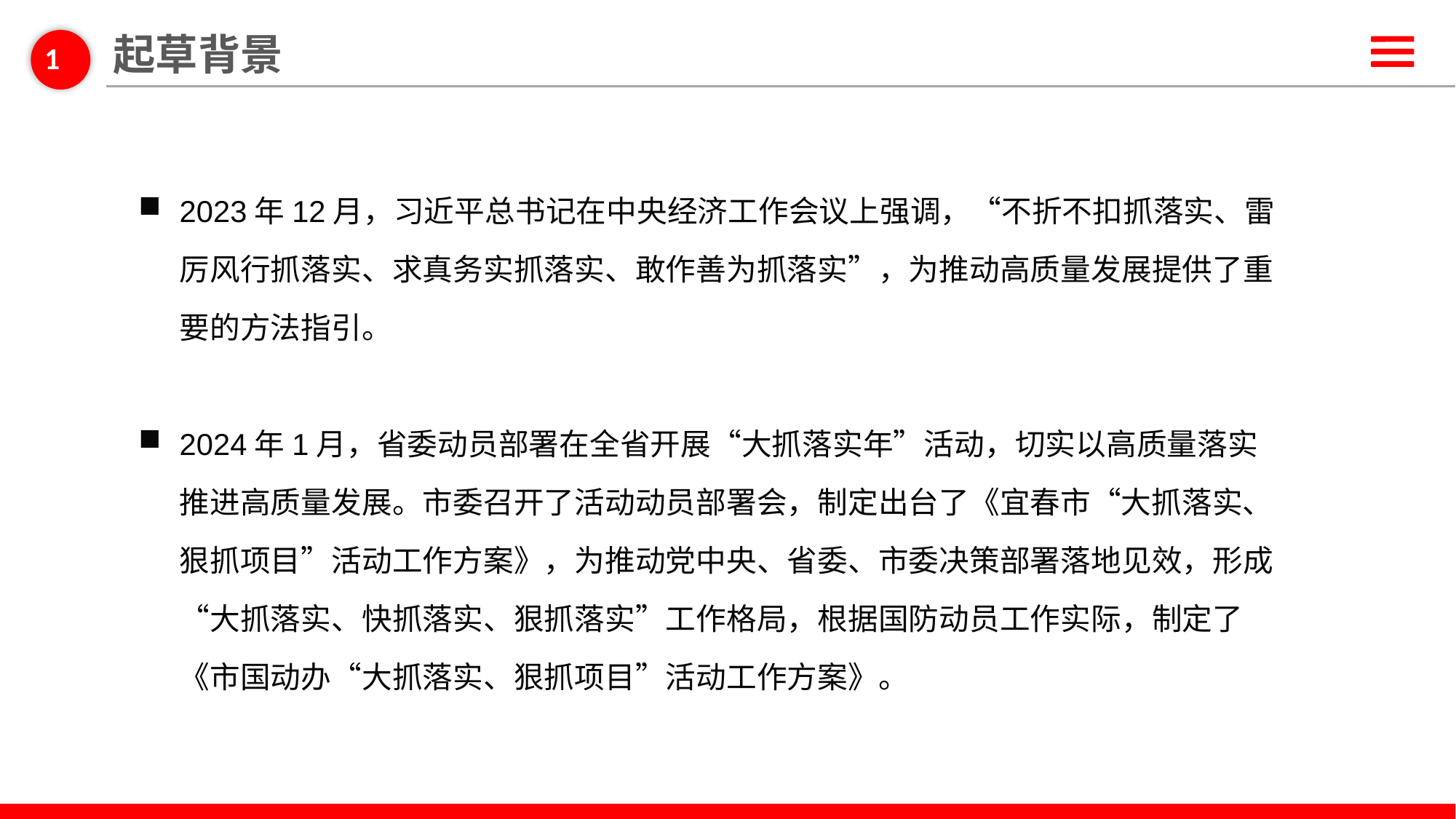

起草背景

1
2023年12月，习近平总书记在中央经济工作会议上强调，“不折不扣抓落实、雷厉风行抓落实、求真务实抓落实、敢作善为抓落实”，为推动高质量发展提供了重要的方法指引。

2024年1月，省委动员部署在全省开展“大抓落实年”活动，切实以高质量落实推进高质量发展。市委召开了活动动员部署会，制定出台了《宜春市“大抓落实、狠抓项目”活动工作方案》，为推动党中央、省委、市委决策部署落地见效，形成“大抓落实、快抓落实、狠抓落实”工作格局，根据国防动员工作实际，制定了《市国动办“大抓落实、狠抓项目”活动工作方案》。